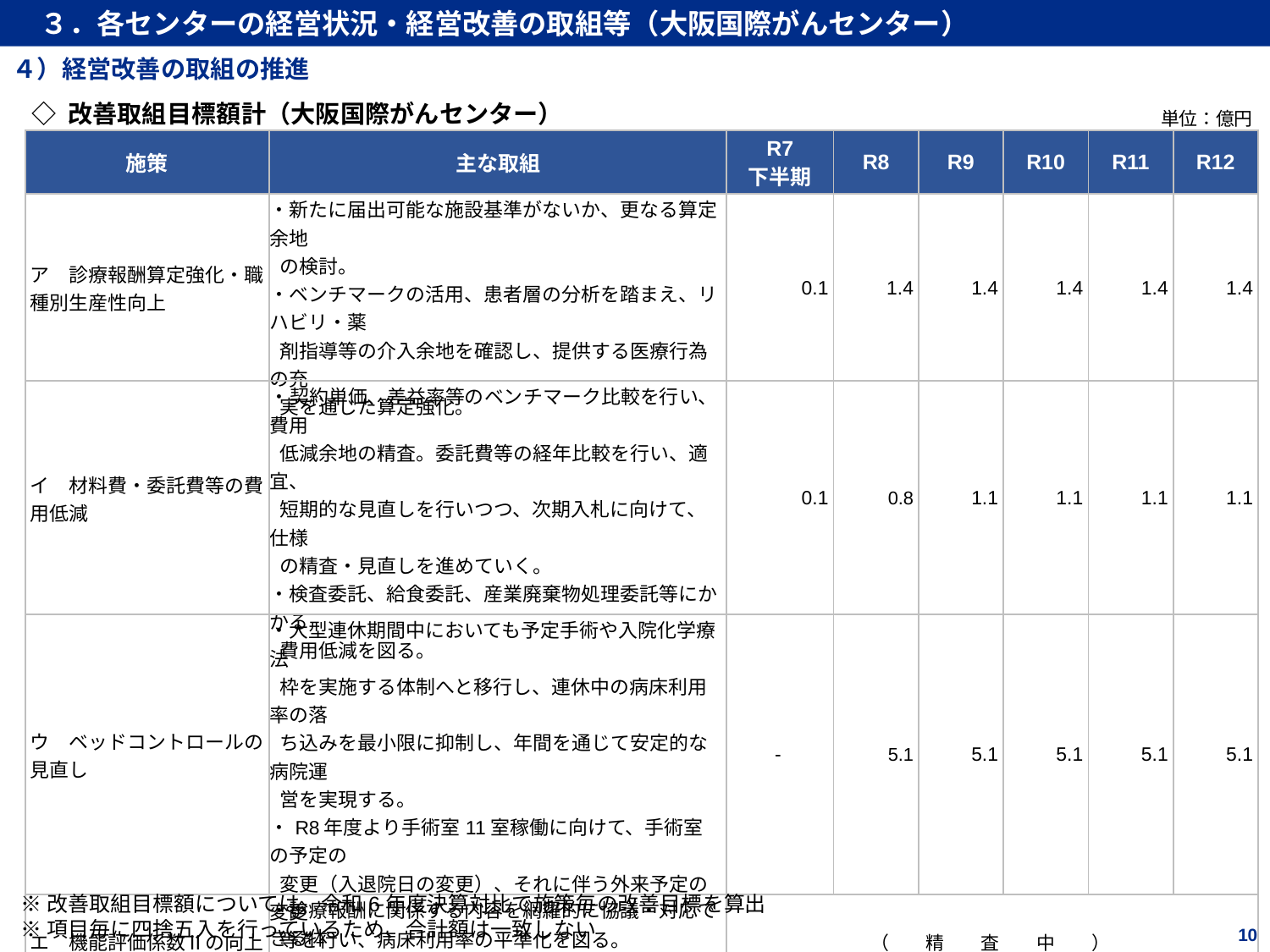

３．各センターの経営状況・経営改善の取組等（大阪国際がんセンター）
４）経営改善の取組の推進
◇ 改善取組目標額計（大阪国際がんセンター）
単位：億円
| 施策 | 主な取組 | R7 下半期 | R8 | R8 | R9 | R10 | R11 | R12 |
| --- | --- | --- | --- | --- | --- | --- | --- | --- |
| ア　診療報酬算定強化・職種別生産性向上 | ・新たに届出可能な施設基準がないか、更なる算定余地 の検討。 ・ベンチマークの活用、患者層の分析を踏まえ、リハビリ・薬 剤指導等の介入余地を確認し、提供する医療行為の充 実を通じた算定強化。 | 0.1 | 1.4 | 1.4 | 1.4 | 1.4 | 1.4 | 1.4 |
| イ　材料費・委託費等の費用低減 | ・契約単価、差益率等のベンチマーク比較を行い、費用 低減余地の精査。委託費等の経年比較を行い、適宜、 短期的な見直しを行いつつ、次期入札に向けて、仕様 の精査・見直しを進めていく。 ・検査委託、給食委託、産業廃棄物処理委託等にかかる 費用低減を図る。 | 0.1 | 0.8 | 0.8 | 1.1 | 1.1 | 1.1 | 1.1 |
| ウ　ベッドコントロールの見直し | ・大型連休期間中においても予定手術や入院化学療法　 枠を実施する体制へと移行し、連休中の病床利用率の落 ち込みを最小限に抑制し、年間を通じて安定的な病院運 営を実現する。 ・R8年度より手術室11室稼働に向けて、手術室の予定の 変更（入退院日の変更）、それに伴う外来予定の変更 等を行い、病床利用率の平準化を図る。 | - | 5.1 | 5.1 | 5.1 | 5.1 | 5.1 | 5.1 |
| エ　機能評価係数Ⅱの向上 | ・診療報酬に関係する内容を網羅的に協議・対応できる体 制を構築。 ・複雑性係数に係る件数実績等の院内周知を徹底。 | （　　精　　査　　中　　） | - | - | - | - | - | - |
| オ　セクション別の稼働向上・人員配置適正化 | ・手術室の稼働室数の拡大を図り、手術件数の向上、入 院収益の向上を図る。 | 「ウ　ベッドコントロールの見直し」に含む | - |  | - | - | - | - |
| カ　地域連携・救急受入体制強化 | ・地域連携室の強化により初診患者数を増加させ、入院 収益の向上を図る。 | 「ウ　ベッドコントロールの見直し」に含む | - |  | - | - | - | - |
| 合計 |  | 0.2 | 7.3 |  | 7.6 | 7.6 | 7.6 | 7.6 |
※改善取組目標額については、令和6年度決算対比で施策毎の改善目標を算出
※項目毎に四捨五入を行っているため、合計額は一致しない
10